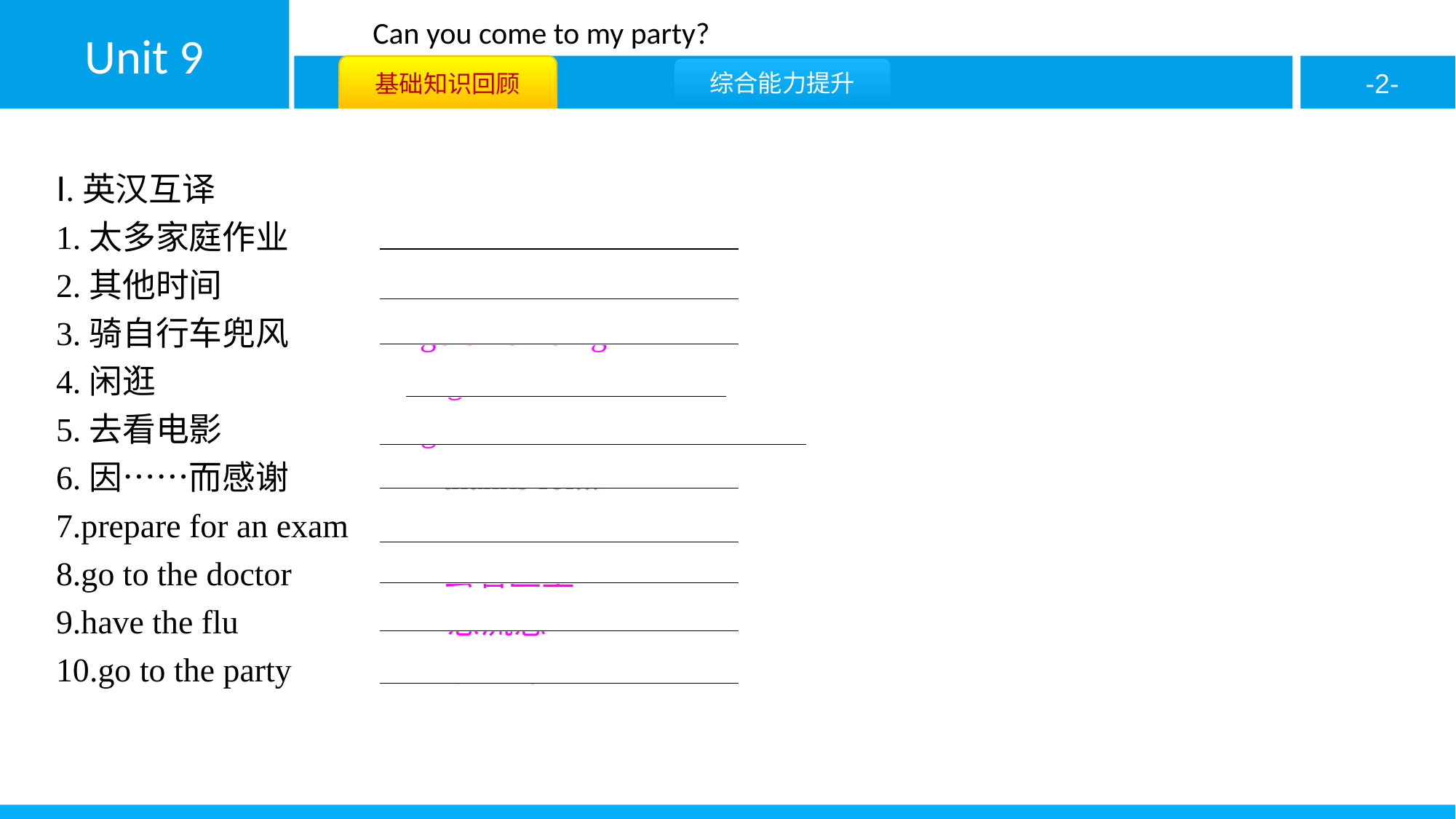

Ⅰ.英汉互译
1.太多家庭作业           　too much homework
2.其他时间                   　another time
3.骑自行车兜风            　go bike riding
4.闲逛                           　hang out
5.去看电影                     　go to the movies
6.因……而感谢               　thanks for...
7.prepare for an exam           　准备考试
8.go to the doctor             　去看医生
9.have the flu                    　患流感
10.go to the party          　去参加聚会